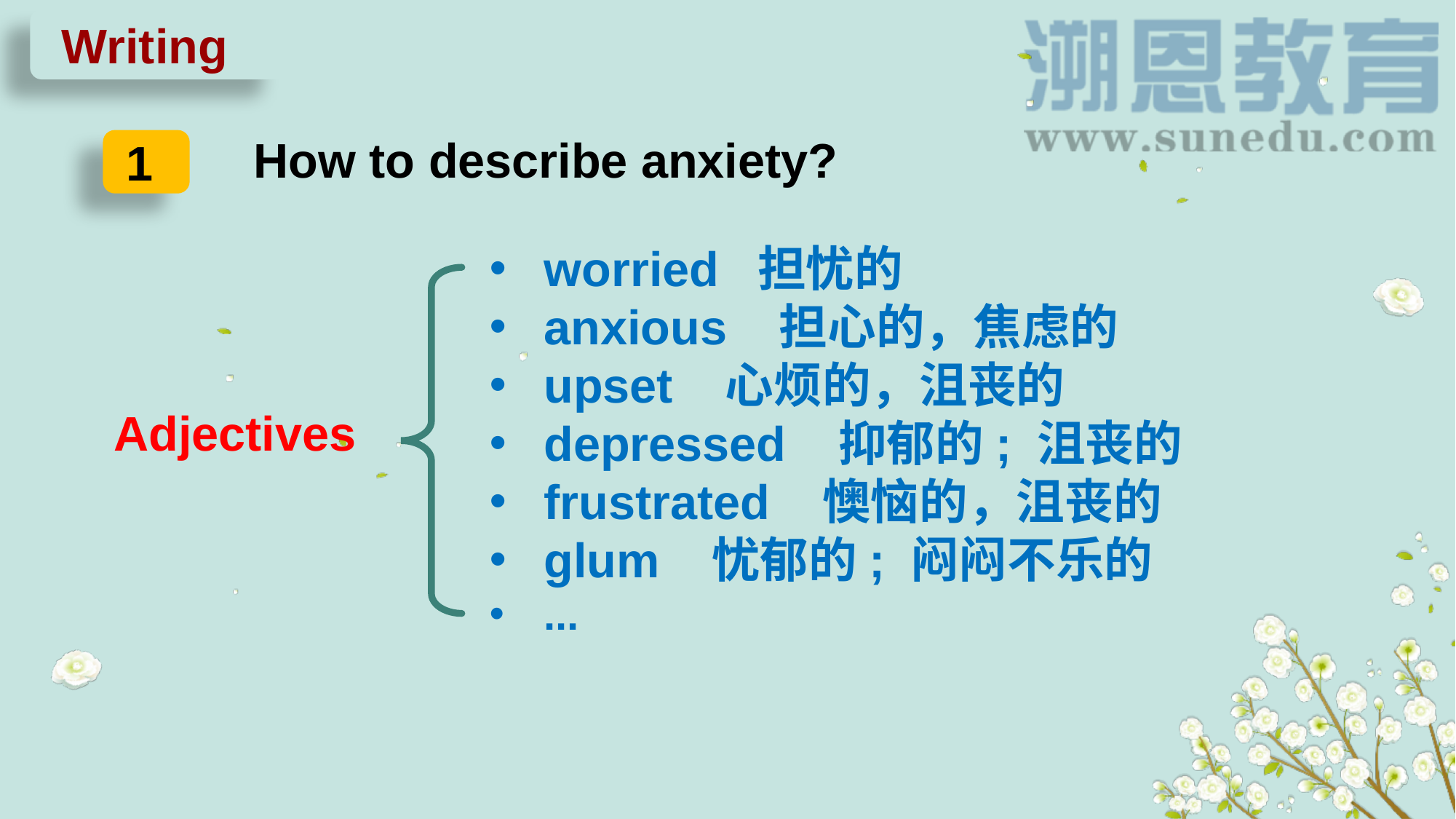

Writing
How to describe anxiety?
1
worried  担忧的
anxious   担心的，焦虑的
upset   心烦的，沮丧的
depressed   抑郁的; 沮丧的
frustrated   懊恼的，沮丧的
glum   忧郁的; 闷闷不乐的
...

Adjectives